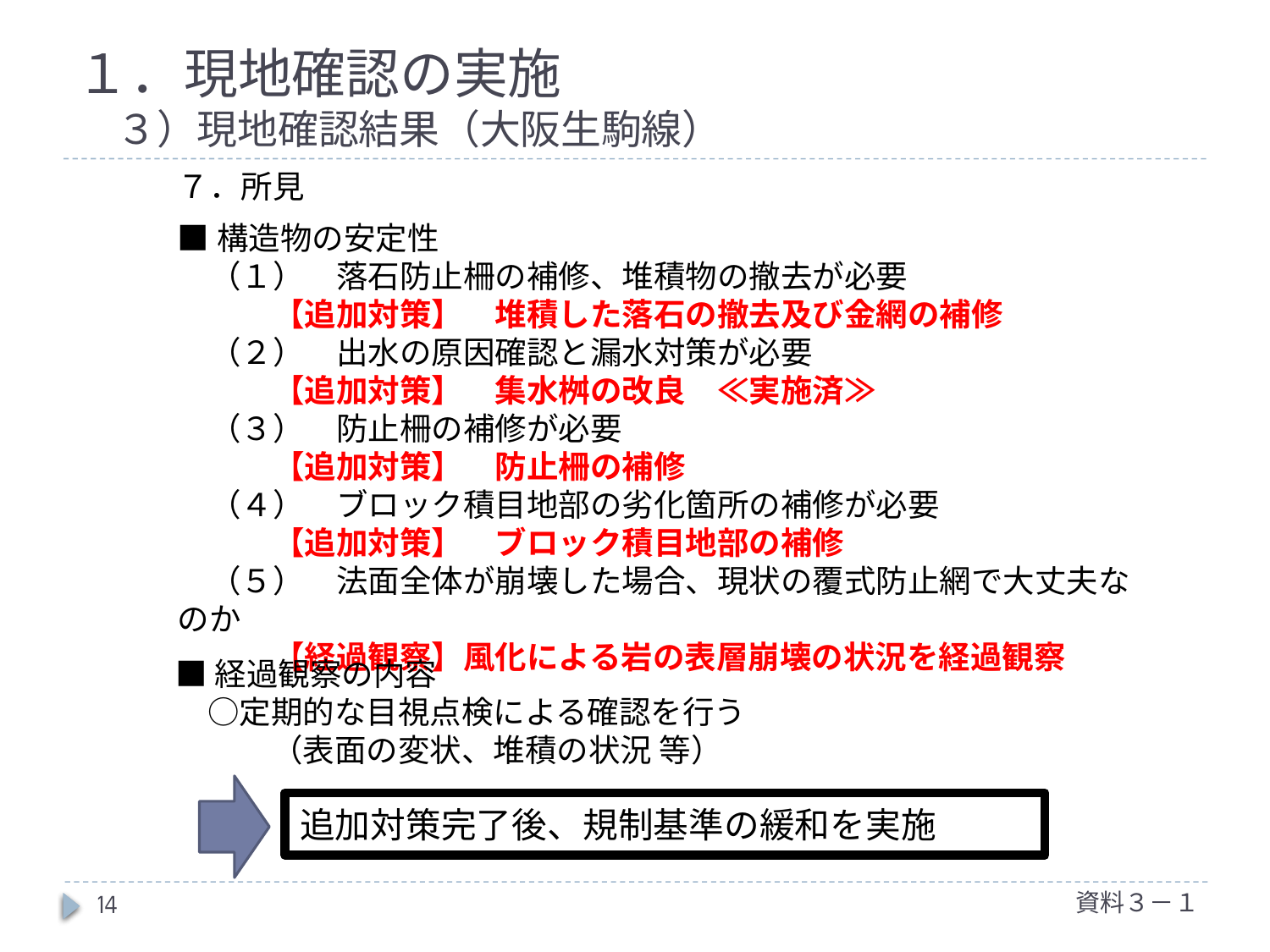

# １．現地確認の実施 　３）現地確認結果（大阪生駒線）
７．所見
■構造物の安定性
　（１）　落石防止柵の補修、堆積物の撤去が必要
　　　【追加対策】　堆積した落石の撤去及び金網の補修
　（２）　出水の原因確認と漏水対策が必要
　　　【追加対策】　集水桝の改良　≪実施済≫
　（３）　防止柵の補修が必要
　　　【追加対策】　防止柵の補修
　（４）　ブロック積目地部の劣化箇所の補修が必要
　　　【追加対策】　ブロック積目地部の補修
　（５）　法面全体が崩壊した場合、現状の覆式防止網で大丈夫なのか
　　　【経過観察】風化による岩の表層崩壊の状況を経過観察
■経過観察の内容
　○定期的な目視点検による確認を行う
　　　（表面の変状、堆積の状況 等）

追加対策完了後、規制基準の緩和を実施
資料３－１
14